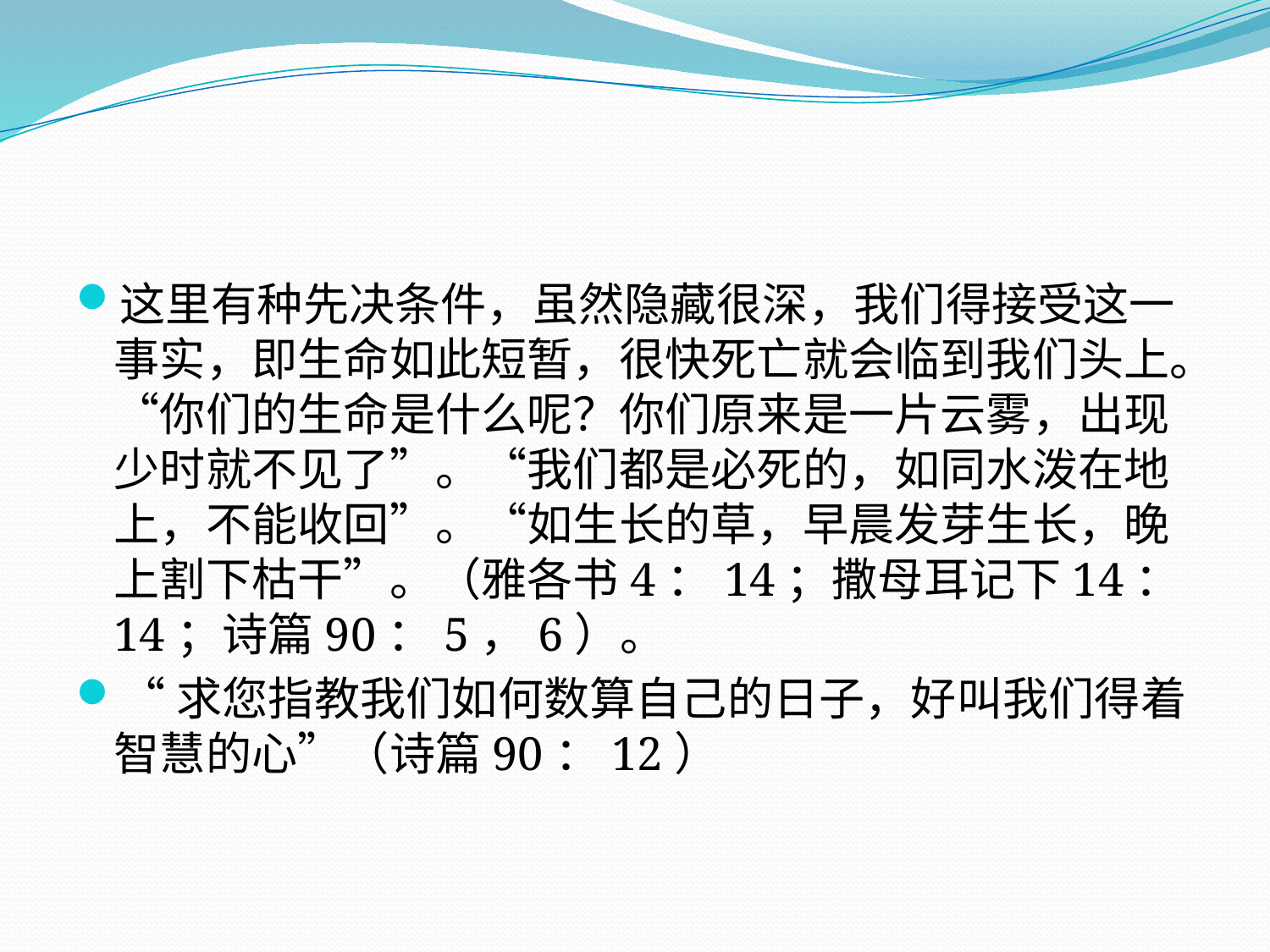

#
这里有种先决条件，虽然隐藏很深，我们得接受这一事实，即生命如此短暂，很快死亡就会临到我们头上。“你们的生命是什么呢？你们原来是一片云雾，出现少时就不见了”。“我们都是必死的，如同水泼在地上，不能收回”。“如生长的草，早晨发芽生长，晚上割下枯干”。（雅各书4：14；撒母耳记下14：14；诗篇90：5，6）。
“求您指教我们如何数算自己的日子，好叫我们得着智慧的心”（诗篇90：12）